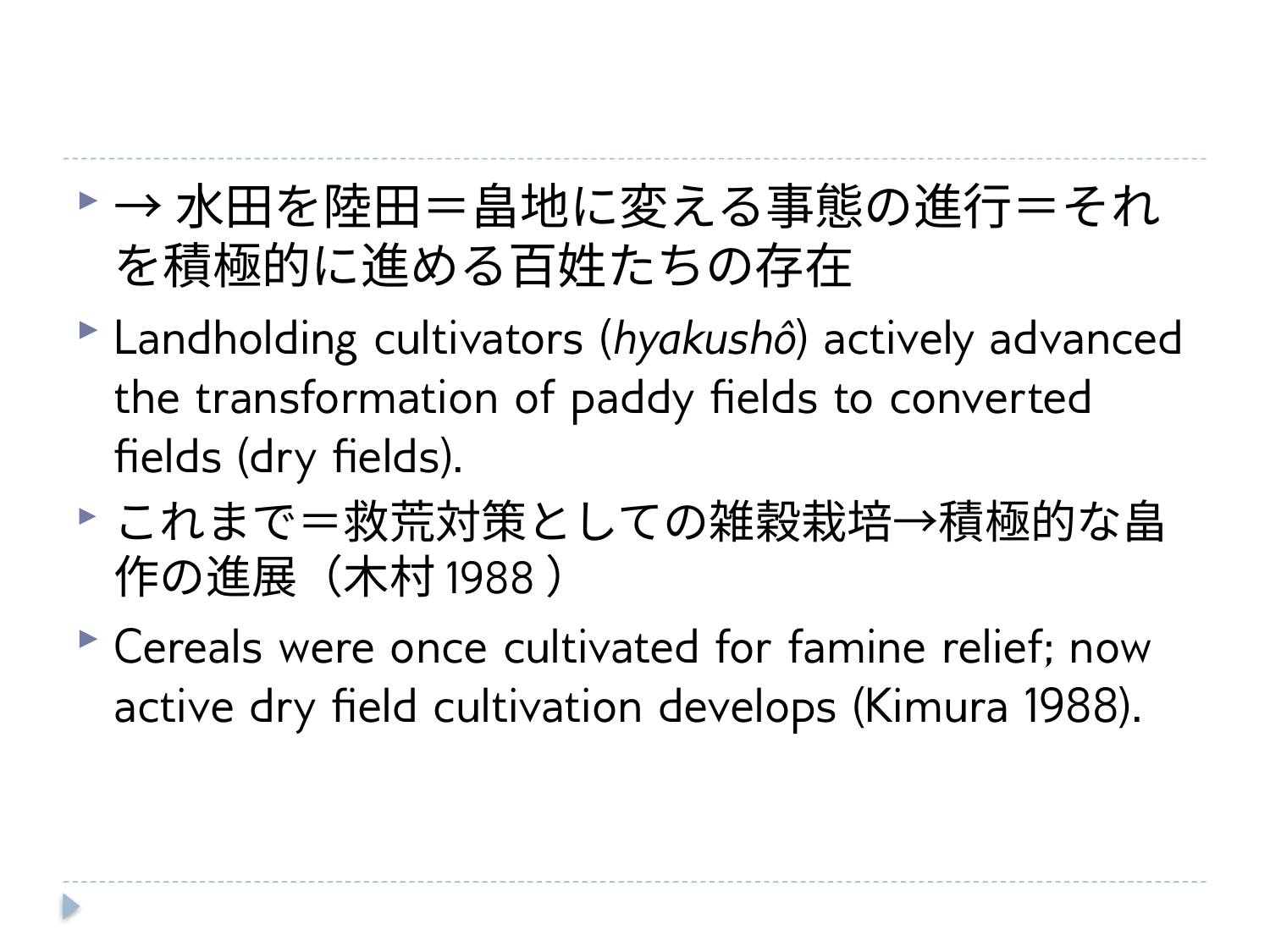

#
→水田を陸田＝畠地に変える事態の進行＝それを積極的に進める百姓たちの存在
Landholding cultivators (hyakushô) actively advanced the transformation of paddy fields to converted fields (dry fields).
これまで＝救荒対策としての雑穀栽培→積極的な畠作の進展（木村1988）
Cereals were once cultivated for famine relief; now active dry field cultivation develops (Kimura 1988).